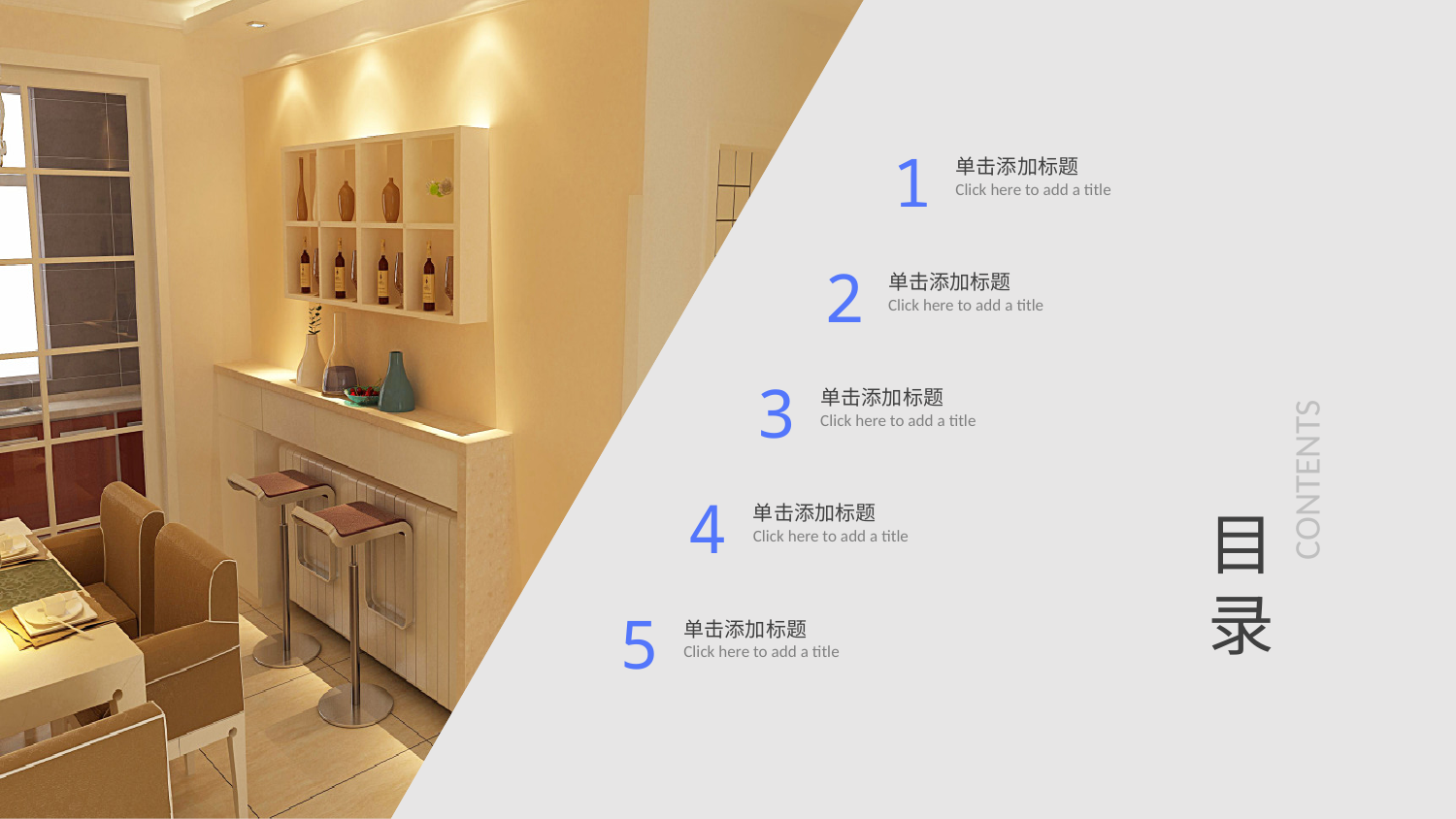

1
单击添加标题
Click here to add a title
2
单击添加标题
Click here to add a title
3
单击添加标题
Click here to add a title
CONTENTS
目录
4
单击添加标题
Click here to add a title
5
单击添加标题
Click here to add a title